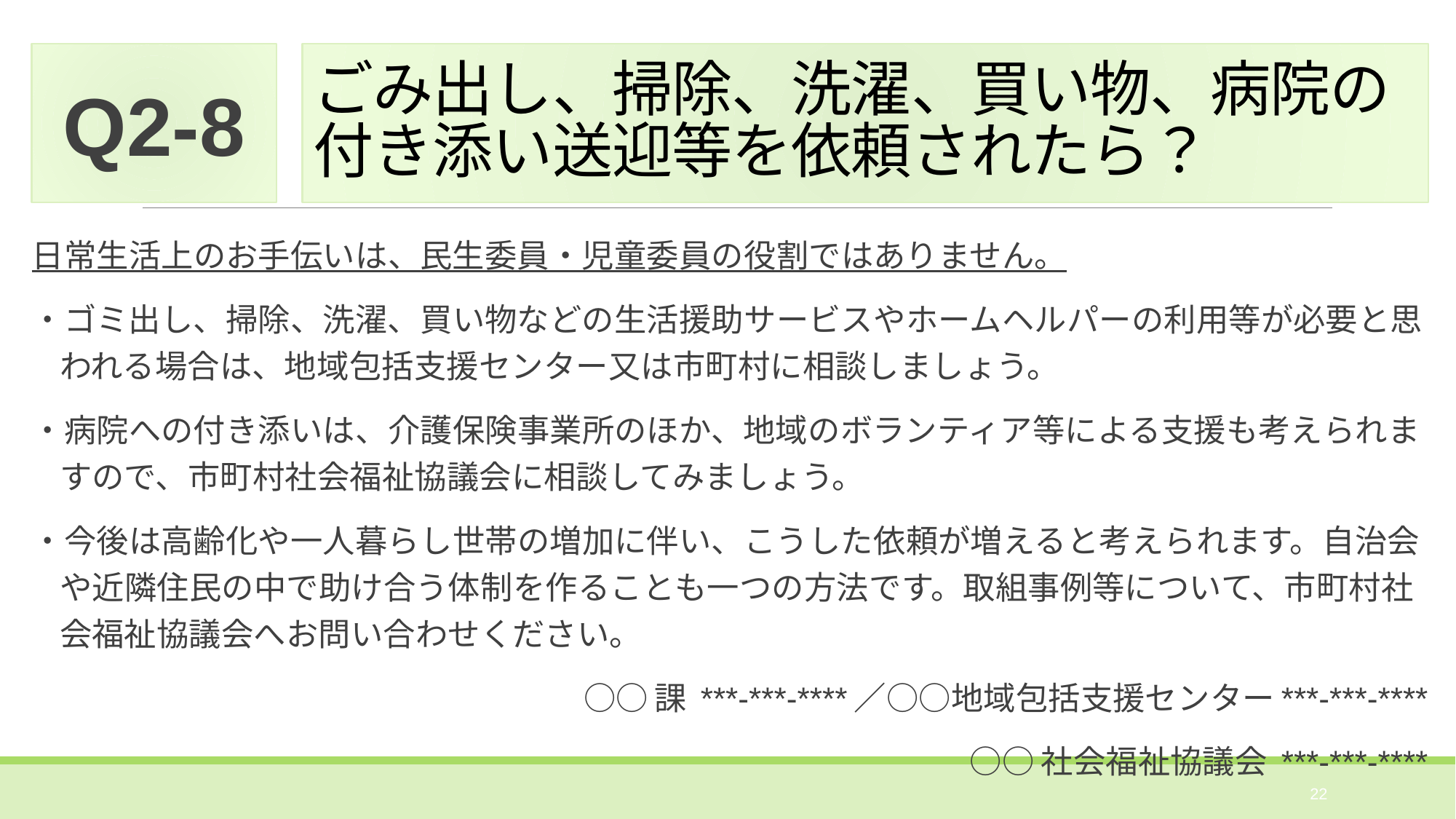

Q2-8
# ごみ出し、掃除、洗濯、買い物、病院の付き添い送迎等を依頼されたら？
日常生活上のお手伝いは、民生委員・児童委員の役割ではありません。
・ゴミ出し、掃除、洗濯、買い物などの生活援助サービスやホームヘルパーの利用等が必要と思われる場合は、地域包括支援センター又は市町村に相談しましょう。
・病院への付き添いは、介護保険事業所のほか、地域のボランティア等による支援も考えられますので、市町村社会福祉協議会に相談してみましょう。
・今後は高齢化や一人暮らし世帯の増加に伴い、こうした依頼が増えると考えられます。自治会や近隣住民の中で助け合う体制を作ることも一つの方法です。取組事例等について、市町村社会福祉協議会へお問い合わせください。
○○課 ***-***-****／○○地域包括支援センター***-***-****
○○社会福祉協議会 ***-***-****
22